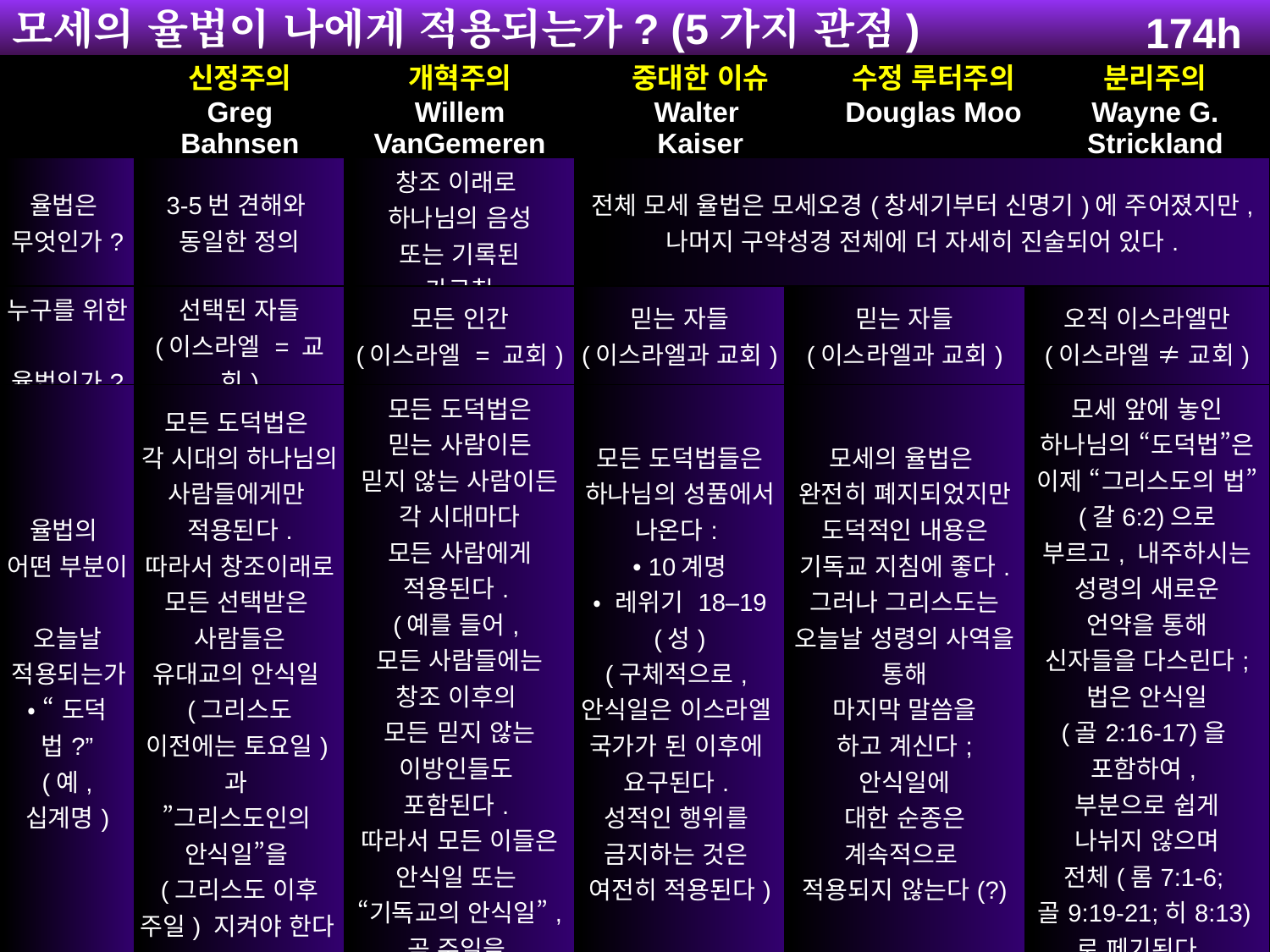

174h
모세의 율법이 나에게 적용되는가? (5가지 관점)

|  | 신정주의 Greg Bahnsen | 개혁주의 Willem VanGemeren | 중대한 이슈 Walter Kaiser |  | 수정 루터주의 Douglas Moo |  | 분리주의 Wayne G. Strickland |
| --- | --- | --- | --- | --- | --- | --- | --- |
| 율법은 무엇인가? | 3-5번 견해와 동일한 정의 | 창조 이래로 하나님의 음성 또는 기록된 가르침 | 전체 모세 율법은 모세오경(창세기부터 신명기)에 주어졌지만, 나머지 구약성경 전체에 더 자세히 진술되어 있다. |  |  |  |  |
| 누구를 위한 율법인가? | 선택된 자들 (이스라엘 = 교회) | 모든 인간 (이스라엘 = 교회) | 믿는 자들 (이스라엘과 교회) | 믿는 자들 (이스라엘과 교회) |  | 오직 이스라엘만 (이스라엘 ≠ 교회) | 오직 이스라엘만 (이스라엘 ≠ 교회) |
| 율법의 어떤 부분이 오늘날 적용되는가? • “도덕법?” (예, 십계명) | 모든 도덕법은 각 시대의 하나님의 사람들에게만 적용된다. 따라서 창조이래로 모든 선택받은 사람들은 유대교의 안식일 (그리스도 이전에는 토요일)과 ”그리스도인의 안식일”을 (그리스도 이후 주일) 지켜야 한다. | 모든 도덕법은 믿는 사람이든 믿지 않는 사람이든 각 시대마다 모든 사람에게 적용된다. (예를 들어, 모든 사람들에는 창조 이후의 모든 믿지 않는 이방인들도 포함된다. 따라서 모든 이들은 안식일 또는 “기독교의 안식일”, 곧 주일을 지켜야 한다.) | 모든 도덕법들은 하나님의 성품에서 나온다: • 10계명 • 레위기 18–19 (성) (구체적으로, 안식일은 이스라엘 국가가 된 이후에 요구된다. 성적인 행위를 금지하는 것은 여전히 적용된다) | 모세의 율법은 완전히 폐지되었지만 도덕적인 내용은 기독교 지침에 좋다. 그러나 그리스도는 오늘날 성령의 사역을 통해 마지막 말씀을 하고 계신다; 안식일에 대한 순종은 계속적으로 적용되지 않는다(?) |  | 모세 앞에 놓인 하나님의 “도덕법”은 이제 “그리스도의 법” (갈6:2)으로 부르고, 내주하시는 성령의 새로운 언약을 통해 신자들을 다스린다; 법은 안식일 (골2:16-17)을 포함하여, 부분으로 쉽게 나뉘지 않으며 전체(롬7:1-6; 골9:19-21;히8:13)로 페기된다. | 모세 앞에 놓인 하나님의 “도덕법”은 이제 “그리스도의 법” (갈6:2)으로 부르고, 내주하시는 성령의 새로운 언약을 통해 신자들을 다스린다; 법은 안식일 (골2:16-17)을 포함하여, 부분으로 쉽게 나뉘지 않으며 전체(롬7:1-6; 골9:19-21;히8:13)로 페기된다. |